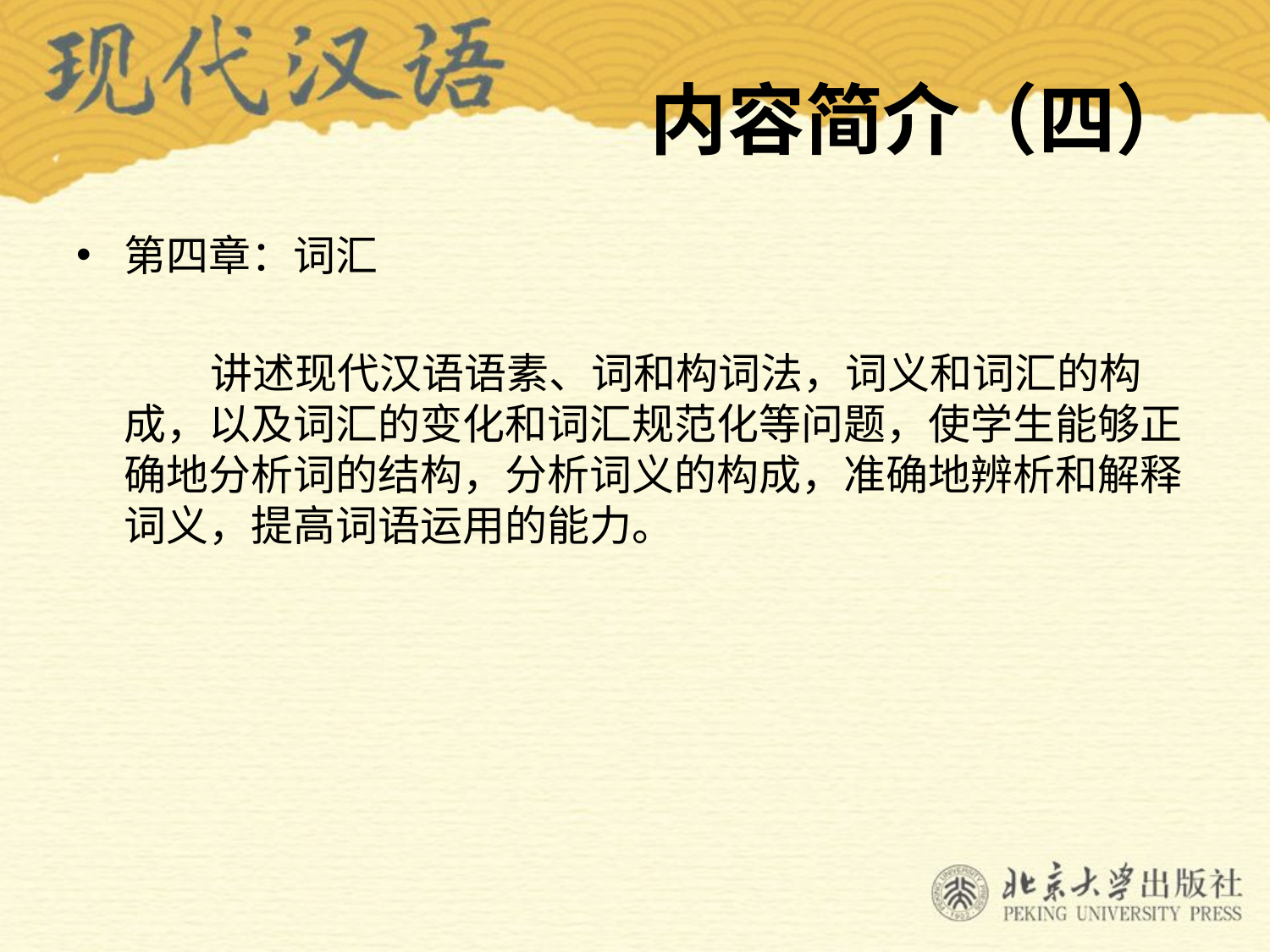

# 内容简介（四）
第四章：词汇

             讲述现代汉语语素、词和构词法，词义和词汇的构成，以及词汇的变化和词汇规范化等问题，使学生能够正确地分析词的结构，分析词义的构成，准确地辨析和解释词义，提高词语运用的能力。